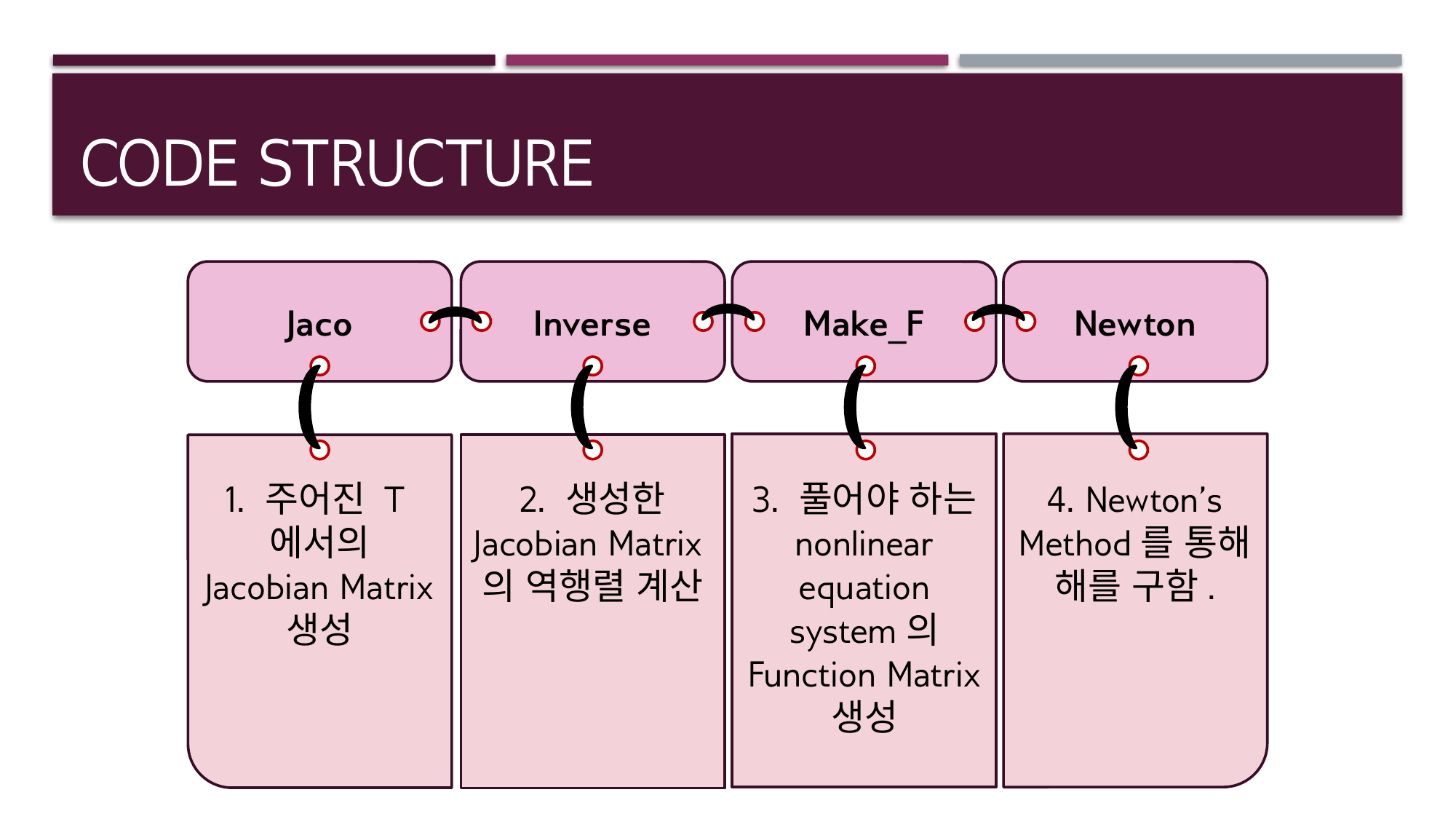

# code Structure
Jaco
Inverse
Make_F
Newton

1. 주어진 T에서의 Jacobian Matrix 생성

2. 생성한 Jacobian Matrix의 역행렬 계산

3. 풀어야 하는 nonlinear equation system의 Function Matrix 생성

4. Newton’s Method를 통해 해를 구함.